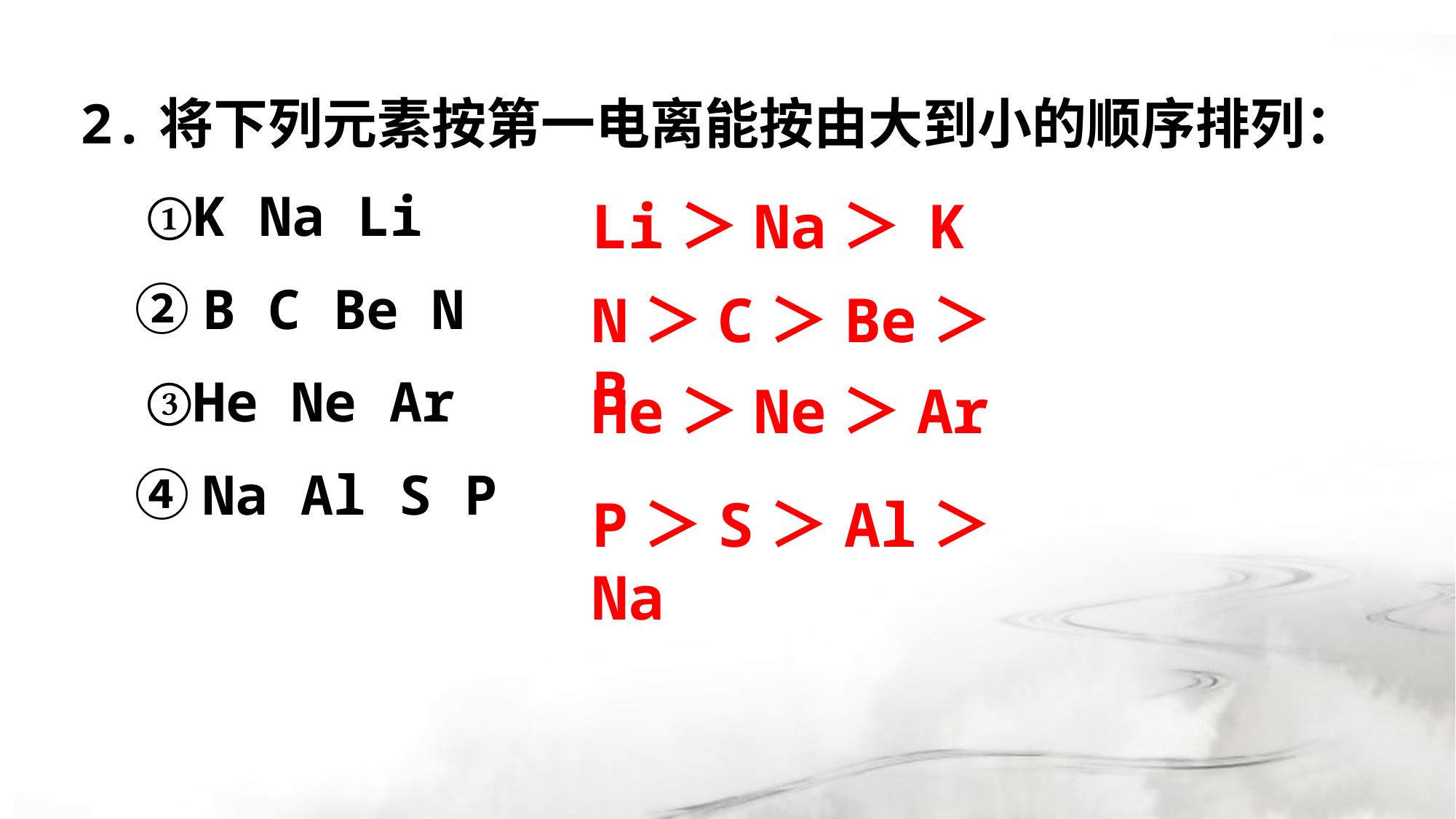

2.将下列元素按第一电离能按由大到小的顺序排列：
  ①K Na Li
　②B C Be N
  ③He Ne Ar
　④Na Al S P
Li＞Na＞ K
N＞C＞Be＞B
He＞Ne＞Ar
P＞S＞Al＞Na